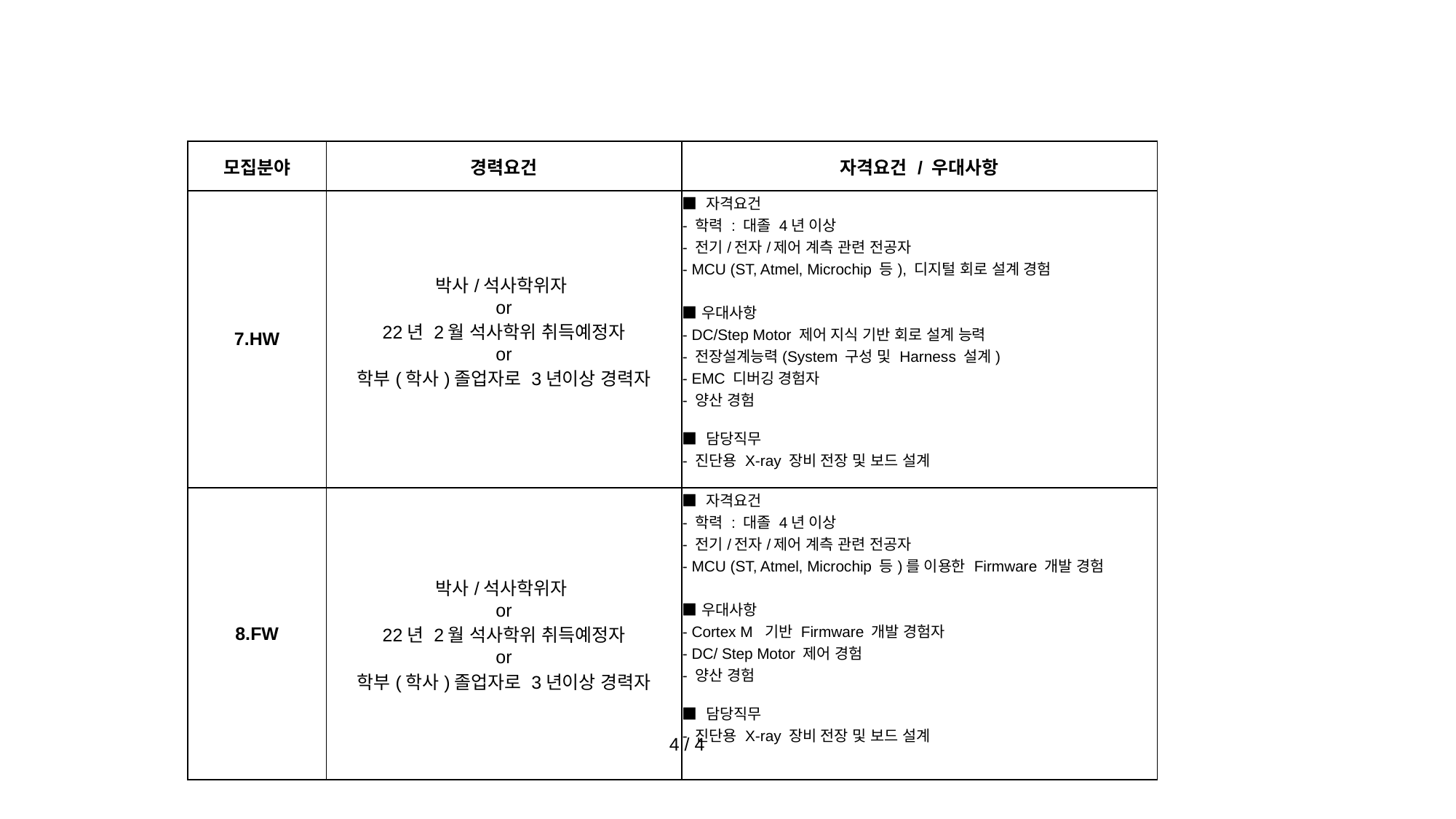

| 모집분야 | 경력요건 | 자격요건 / 우대사항 |
| --- | --- | --- |
| 7.HW | 박사/석사학위자 or 22년 2월 석사학위 취득예정자 or 학부(학사)졸업자로 3년이상 경력자 | ■ 자격요건 - 학력 : 대졸 4년 이상 - 전기/전자/제어 계측 관련 전공자 - MCU (ST, Atmel, Microchip 등), 디지털 회로 설계 경험 ■ 우대사항 - DC/Step Motor 제어 지식 기반 회로 설계 능력 - 전장설계능력(System 구성 및 Harness 설계) - EMC 디버깅 경험자 - 양산 경험 ■ 담당직무 - 진단용 X-ray 장비 전장 및 보드 설계 |
| 8.FW | 박사/석사학위자 or 22년 2월 석사학위 취득예정자 or 학부(학사)졸업자로 3년이상 경력자 | ■ 자격요건 - 학력 : 대졸 4년 이상 - 전기/전자/제어 계측 관련 전공자 - MCU (ST, Atmel, Microchip 등)를 이용한 Firmware 개발 경험 ■ 우대사항 - Cortex M 기반 Firmware 개발 경험자 - DC/ Step Motor 제어 경험 - 양산 경험 ■ 담당직무 - 진단용 X-ray 장비 전장 및 보드 설계 |
4 / 4